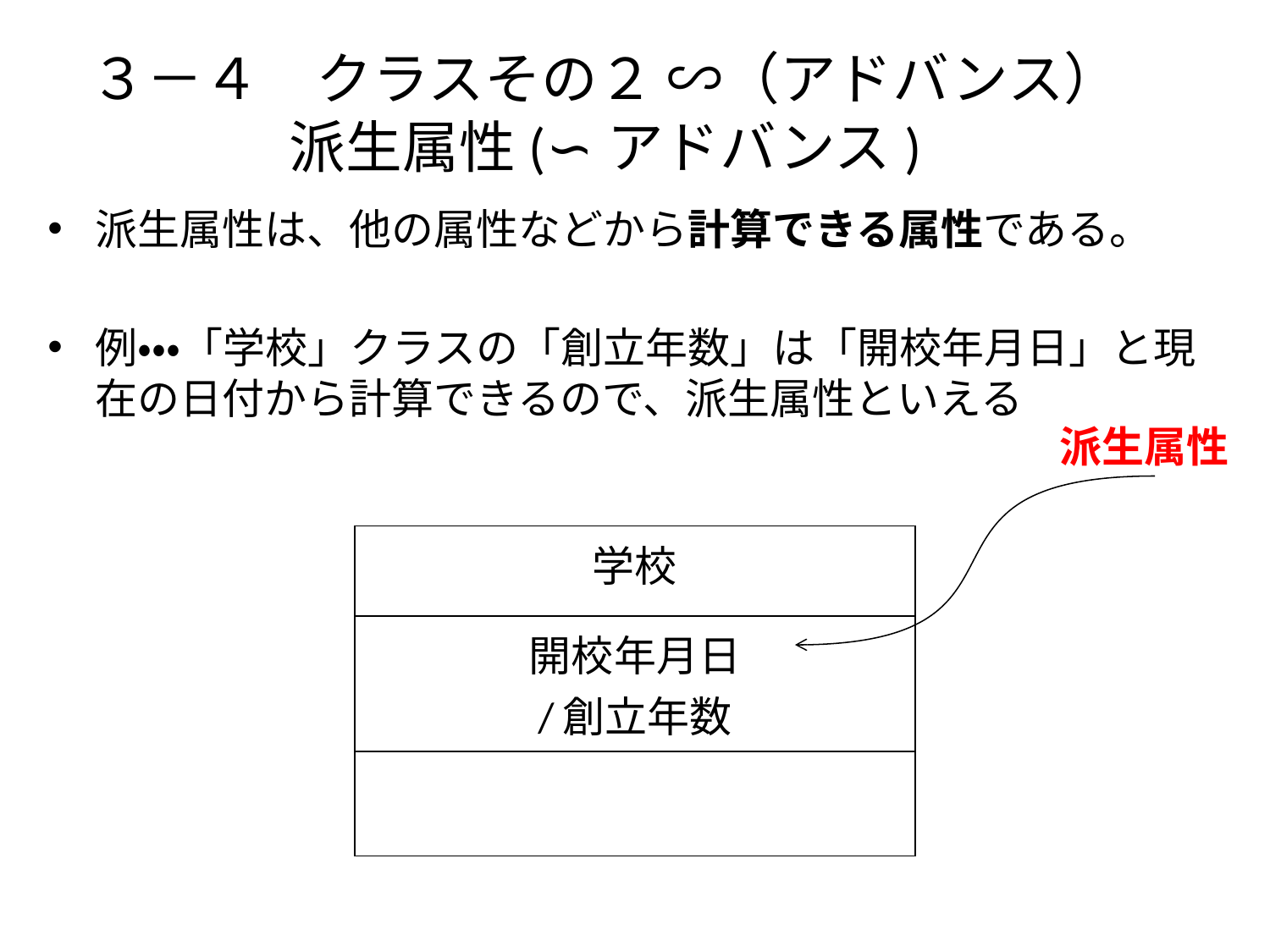

# ３－４　クラスその２ ∽（アドバンス） 派生属性(∽アドバンス)
派生属性は、他の属性などから計算できる属性である。

例・・・「学校」クラスの「創立年数」は「開校年月日」と現在の日付から計算できるので、派生属性といえる
派生属性
| 学校 |
| --- |
| 開校年月日 /創立年数 |
|  |